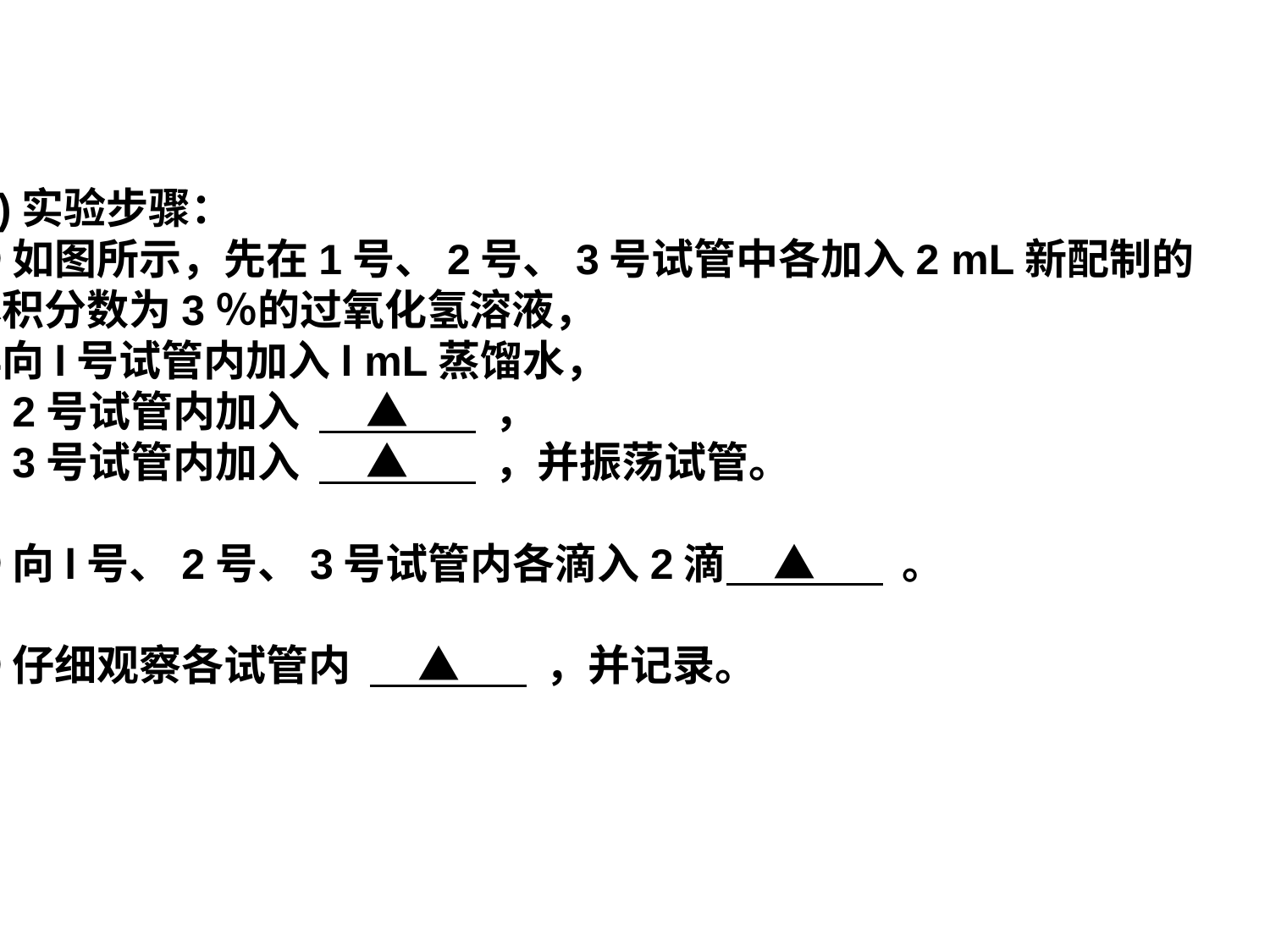

(1)实验步骤：
①如图所示，先在1号、2号、3号试管中各加入2 mL新配制的
体积分数为3％的过氧化氢溶液，
再向l号试管内加入l mL蒸馏水，
向2号试管内加入       ▲         ，
向3号试管内加入       ▲         ，并振荡试管。

②向l号、2号、3号试管内各滴入2滴     ▲         。

③仔细观察各试管内       ▲         ，并记录。